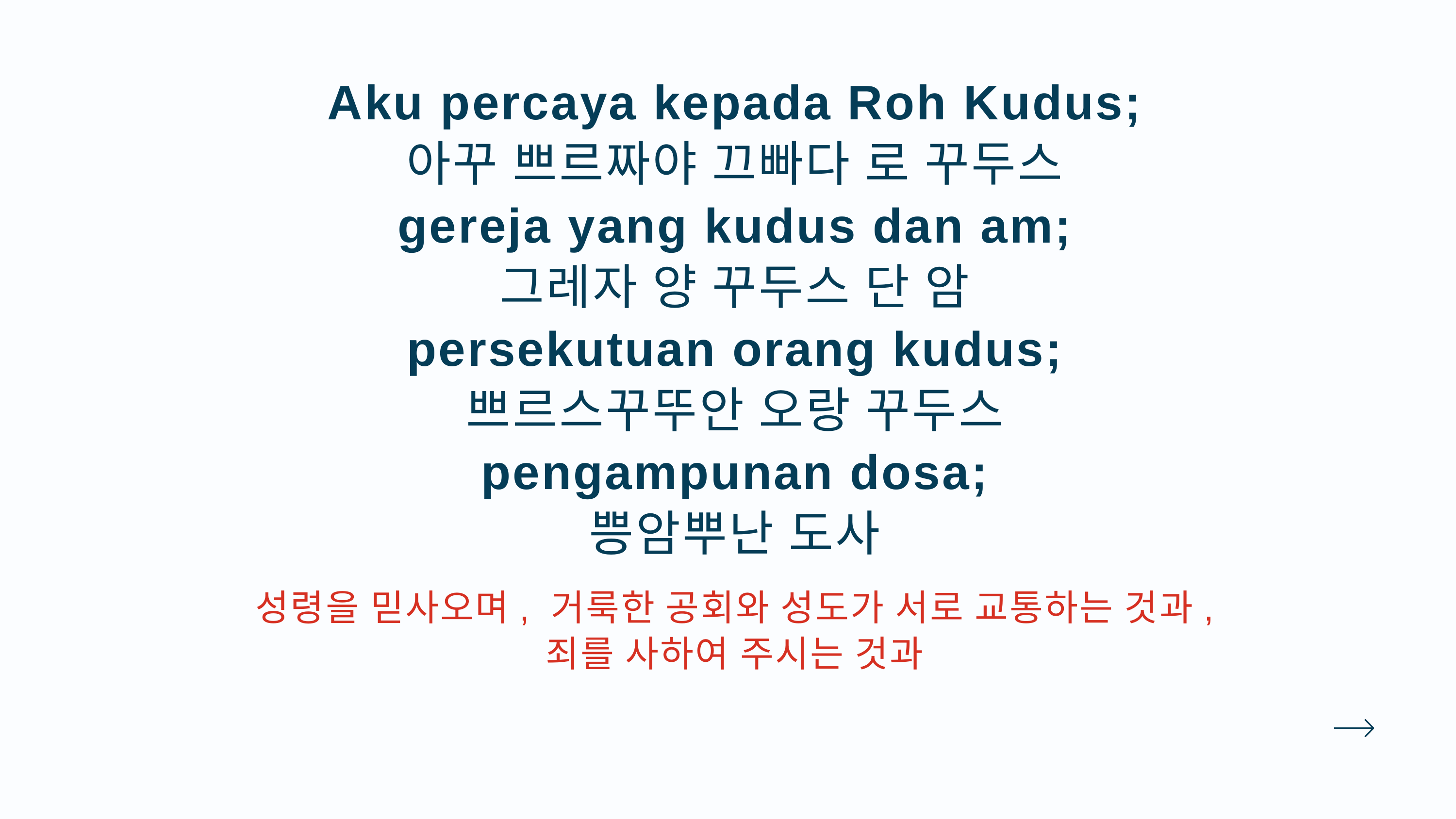

Aku percaya kepada Roh Kudus;
아꾸 쁘르짜야 끄빠다 로 꾸두스
gereja yang kudus dan am;
그레자 양 꾸두스 단 암
persekutuan orang kudus;
쁘르스꾸뚜안 오랑 꾸두스
pengampunan dosa;
쁭암뿌난 도사

성령을 믿사오며, 거룩한 공회와 성도가 서로 교통하는 것과,
죄를 사하여 주시는 것과